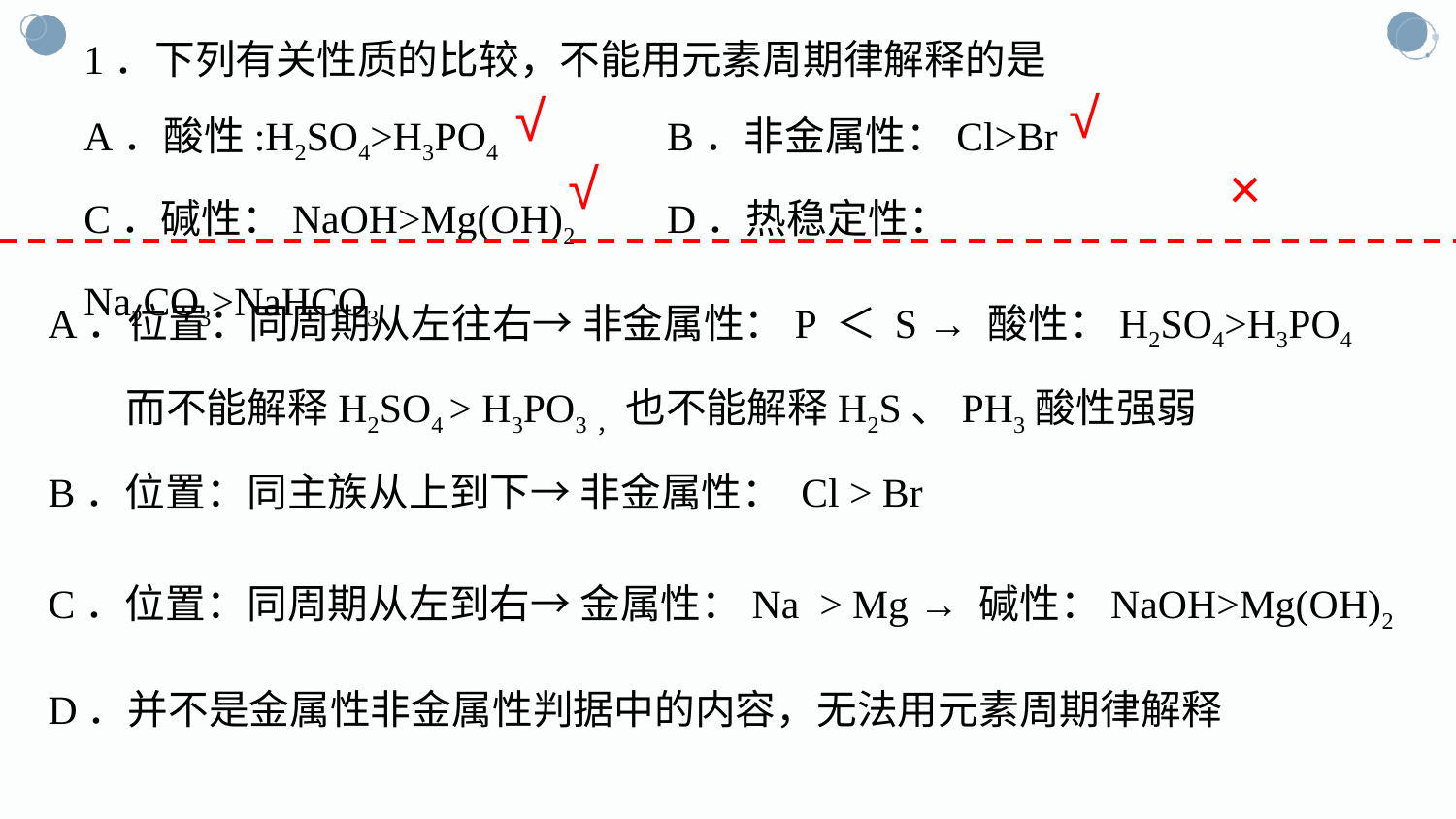

1．下列有关性质的比较，不能用元素周期律解释的是
A．酸性:H2SO4>H3PO4                 B．非金属性：Cl>Br
C．碱性：NaOH>Mg(OH)2         D．热稳定性：Na2CO3>NaHCO3
√
√
√
×
A．位置：同周期从左往右→ 非金属性：P ＜ S → 酸性：H2SO4>H3PO4
而不能解释H2SO4 > H3PO3， 也不能解释H2S、PH3酸性强弱
B．位置：同主族从上到下→ 非金属性： Cl > Br
C．位置：同周期从左到右→ 金属性：Na  > Mg → 碱性：NaOH>Mg(OH)2
D．并不是金属性非金属性判据中的内容，无法用元素周期律解释